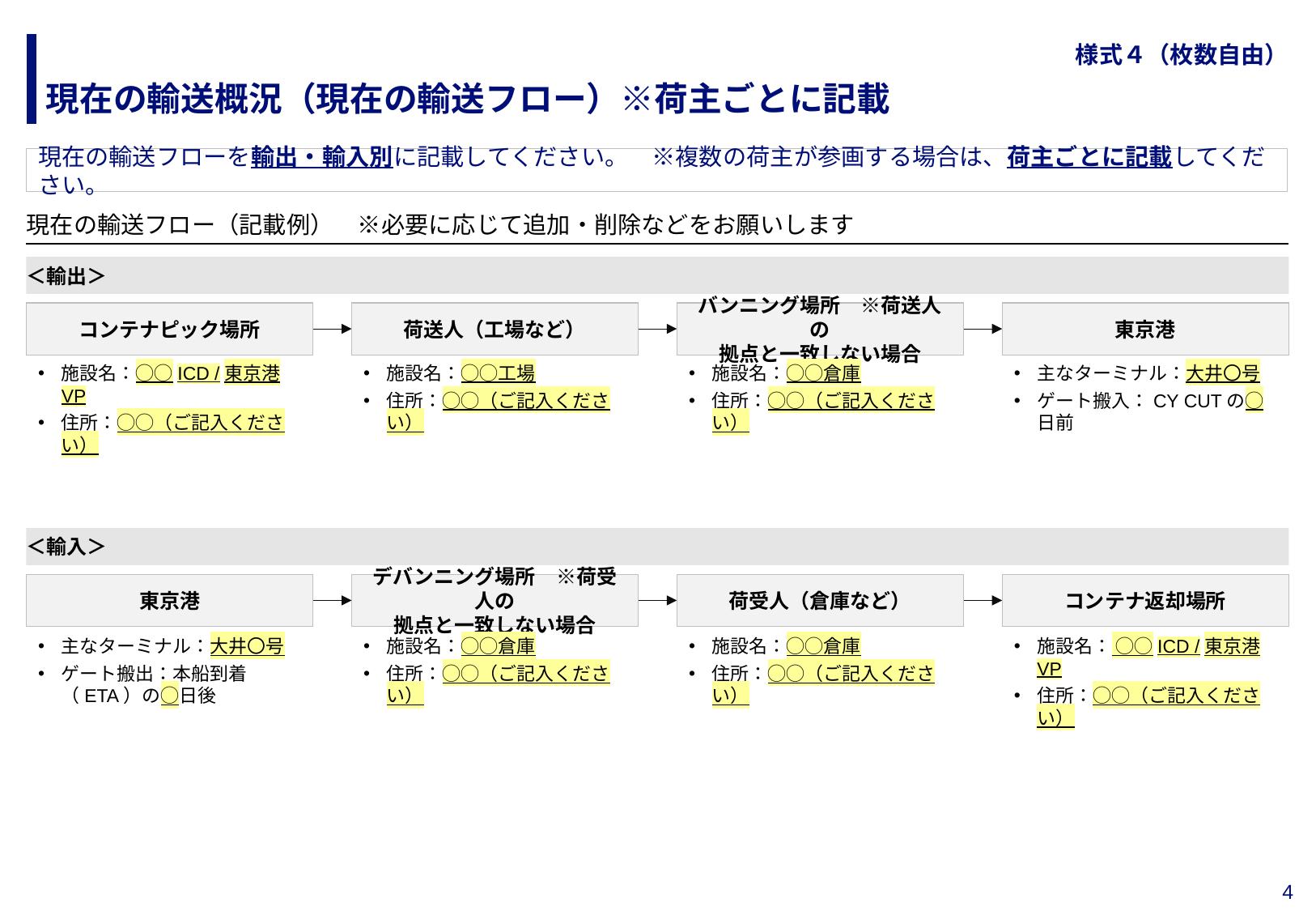

# 様式４（枚数自由）
現在の輸送概況（現在の輸送フロー）※荷主ごとに記載
現在の輸送フローを輸出・輸入別に記載してください。　※複数の荷主が参画する場合は、荷主ごとに記載してください。
現在の輸送フロー（記載例）　※必要に応じて追加・削除などをお願いします
＜輸出＞
コンテナピック場所
荷送人（工場など）
バンニング場所　※荷送人の
拠点と一致しない場合
東京港
施設名：◯◯ICD /東京港VP
住所：◯◯（ご記入ください）
施設名：◯◯工場
住所：◯◯（ご記入ください）
施設名：◯◯倉庫
住所：◯◯（ご記入ください）
主なターミナル：大井〇号
ゲート搬入：CY CUTの◯日前
＜輸入＞
東京港
デバンニング場所　※荷受人の
拠点と一致しない場合
荷受人（倉庫など）
コンテナ返却場所
主なターミナル：大井〇号
ゲート搬出：本船到着（ETA）の◯日後
施設名：◯◯倉庫
住所：◯◯（ご記入ください）
施設名：◯◯倉庫
住所：◯◯（ご記入ください）
施設名： ◯◯ICD /東京港VP
住所：◯◯（ご記入ください）